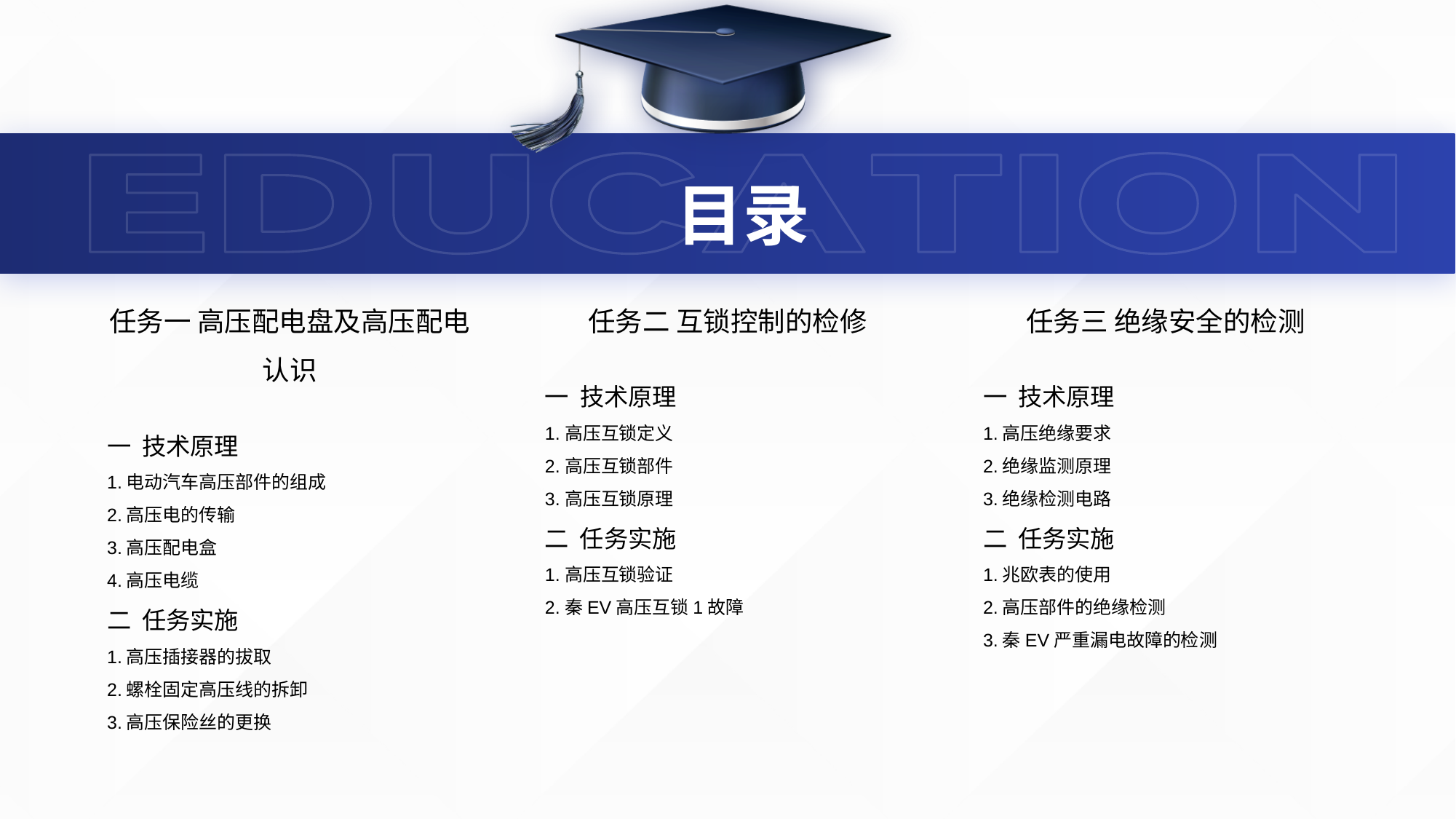

# 目录
任务一 高压配电盘及高压配电认识
一  技术原理
1.电动汽车高压部件的组成
2.高压电的传输
3.高压配电盒
4.高压电缆
二  任务实施
1.高压插接器的拔取
2.螺栓固定高压线的拆卸
3.高压保险丝的更换
任务二 互锁控制的检修
一  技术原理
1.高压互锁定义
2.高压互锁部件
3.高压互锁原理
二  任务实施
1.高压互锁验证
2.秦EV高压互锁1故障
任务三 绝缘安全的检测
一  技术原理
1.高压绝缘要求
2.绝缘监测原理
3.绝缘检测电路
二  任务实施
1.兆欧表的使用
2.高压部件的绝缘检测
3.秦EV严重漏电故障的检测